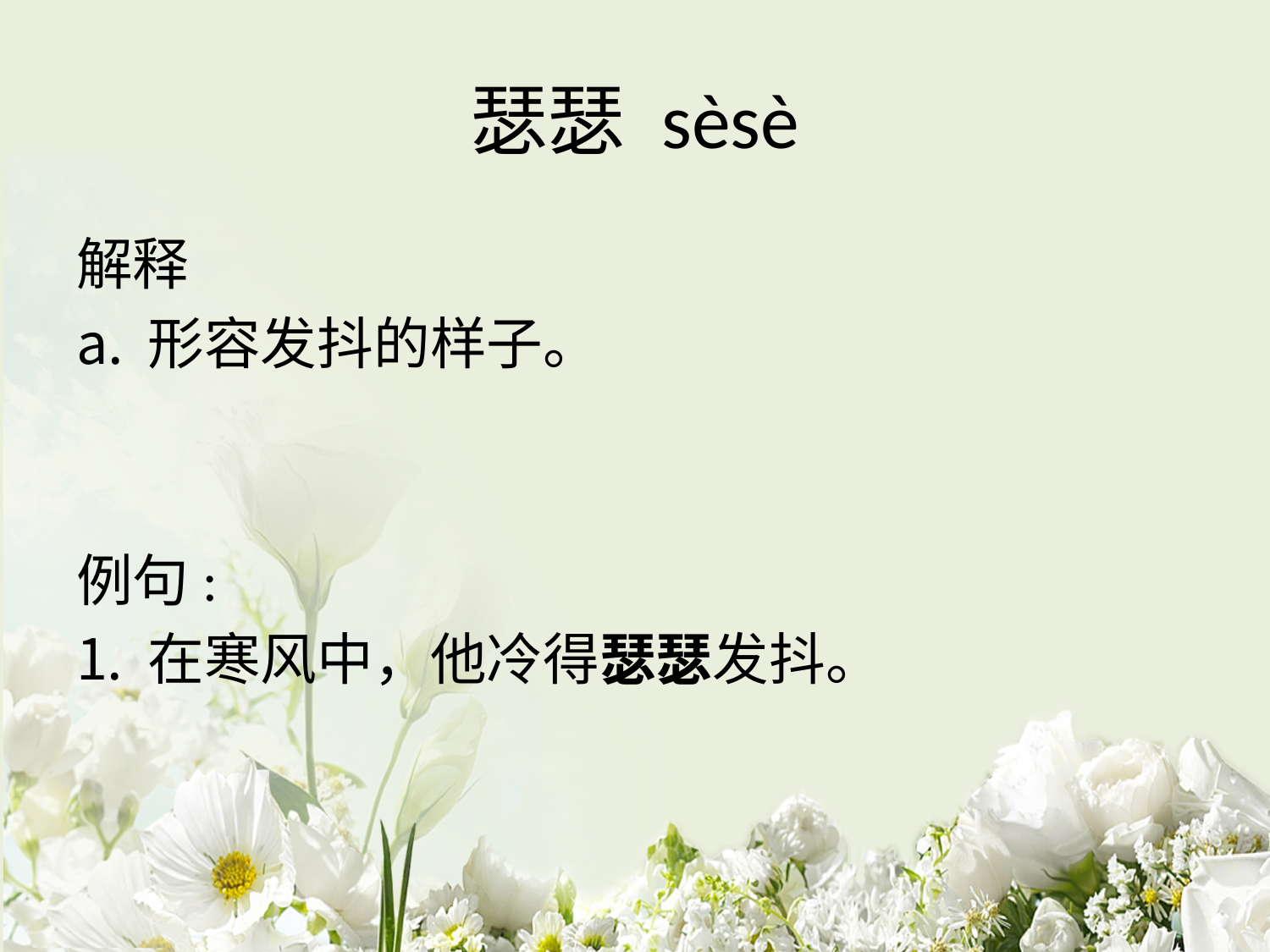

# 瑟瑟 sèsè
解释
形容发抖的样子。

例句:
在寒风中，他冷得瑟瑟发抖。